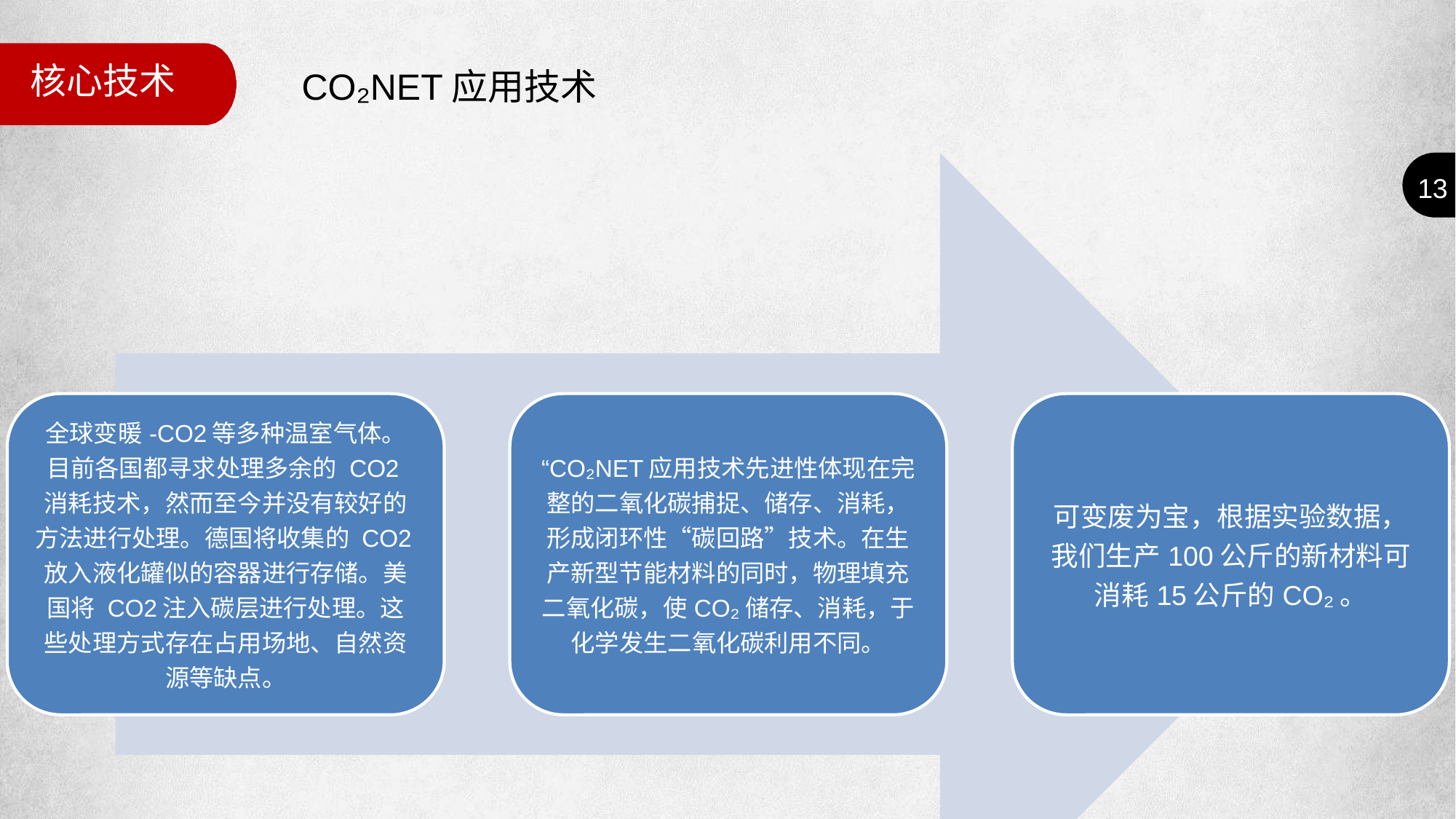

CO₂NET应用技术
核心技术
全球变暖-CO2等多种温室气体。目前各国都寻求处理多余的 CO2消耗技术，然而至今并没有较好的方法进行处理。德国将收集的 CO2放入液化罐似的容器进行存储。美国将 CO2注入碳层进行处理。这些处理方式存在占用场地、自然资源等缺点。
“CO₂NET应用技术先进性体现在完整的二氧化碳捕捉、储存、消耗，形成闭环性“碳回路”技术。在生产新型节能材料的同时，物理填充二氧化碳，使CO₂储存、消耗，于化学发生二氧化碳利用不同。
可变废为宝，根据实验数据，我们生产100公斤的新材料可消耗15公斤的CO₂。

13